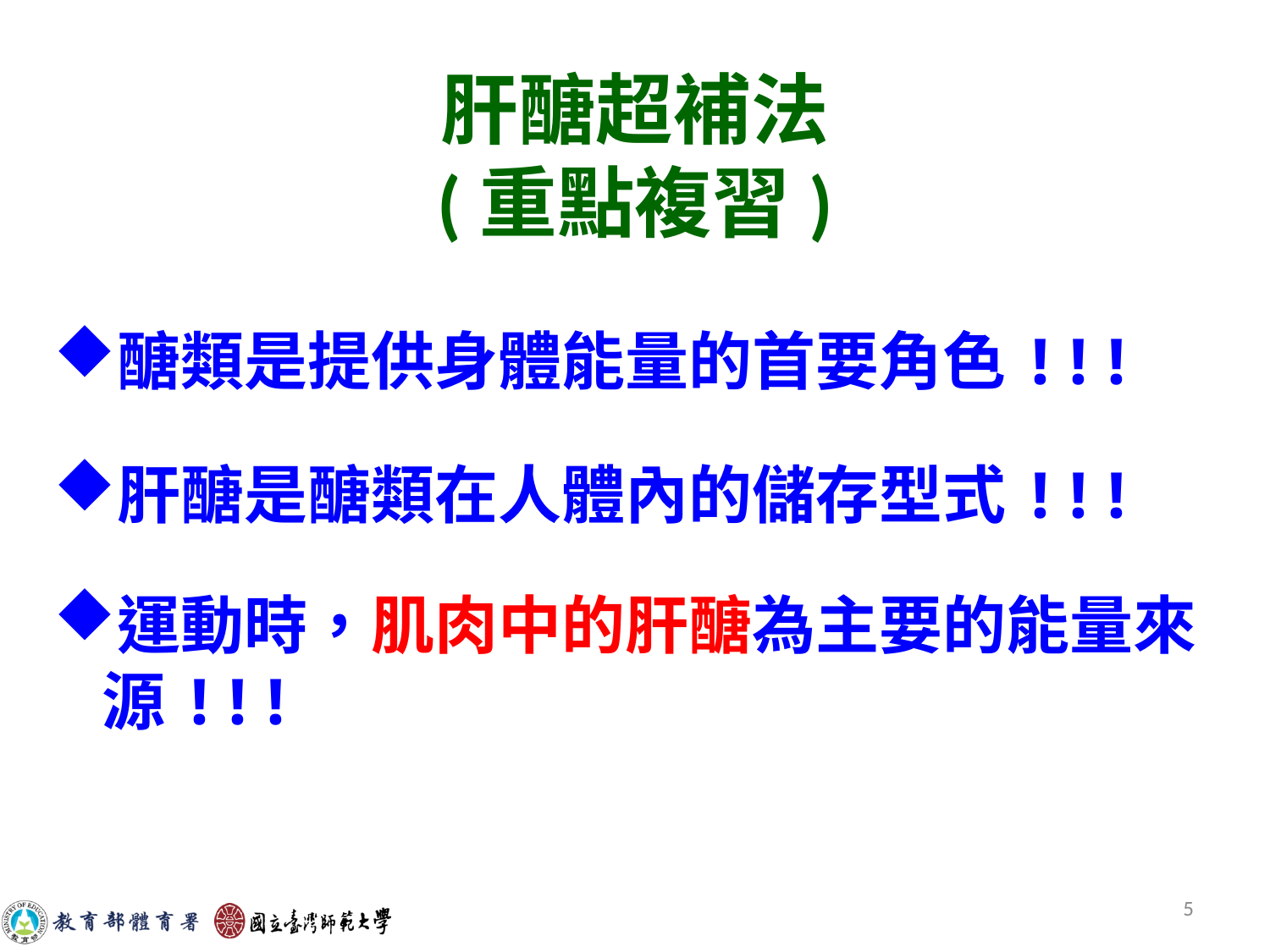

# 肝醣超補法 (重點複習)
醣類是提供身體能量的首要角色!!!

肝醣是醣類在人體內的儲存型式!!!

運動時，肌肉中的肝醣為主要的能量來源!!!

5